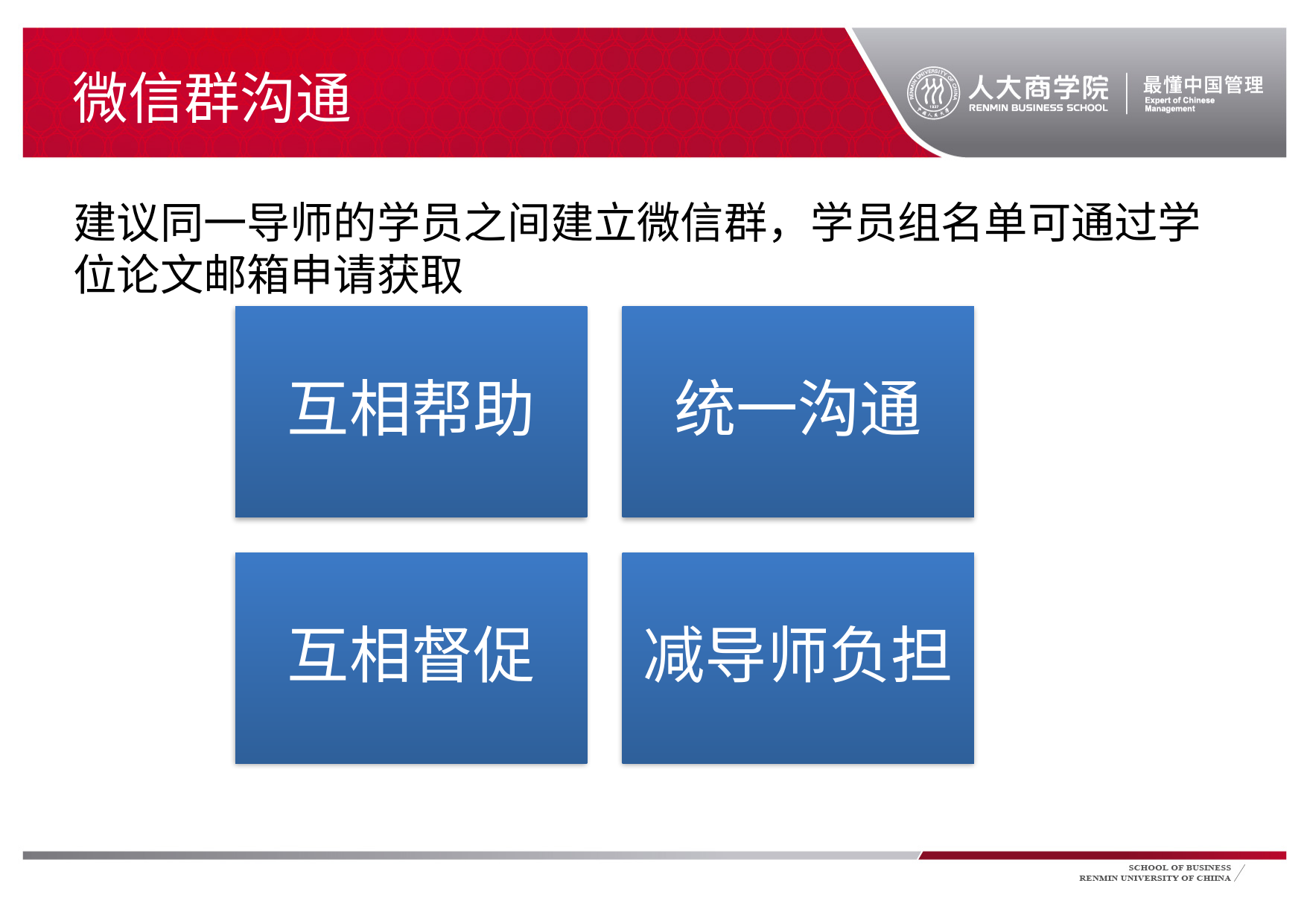

# 微信群沟通
建议同一导师的学员之间建立微信群，学员组名单可通过学位论文邮箱申请获取
互相帮助
统一沟通
互相督促
减导师负担